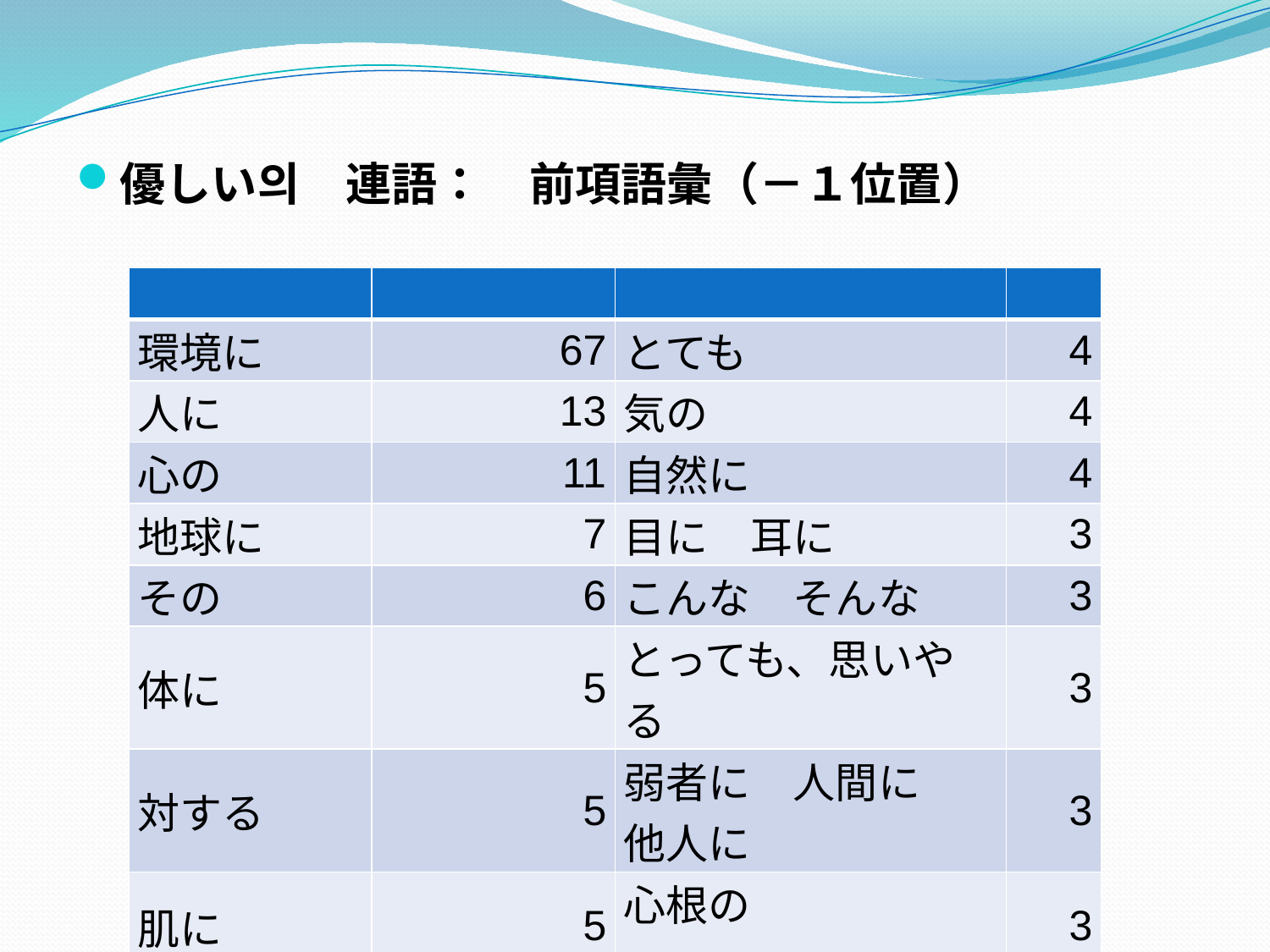

#
優しい의　連語：　前項語彙（－１位置）

|  |  |  |  |
| --- | --- | --- | --- |
| 環境に | 67 | とても | 4 |
| 人に | 13 | 気の | 4 |
| 心の | 11 | 自然に | 4 |
| 地球に | 7 | 目に　耳に | 3 |
| その | 6 | こんな　そんな | 3 |
| 体に | 5 | とっても、思いやる | 3 |
| 対する | 5 | 弱者に　人間に 他人に | 3 |
| 肌に | 5 | 心根の | 3 |
| あの | 4 |  |  |